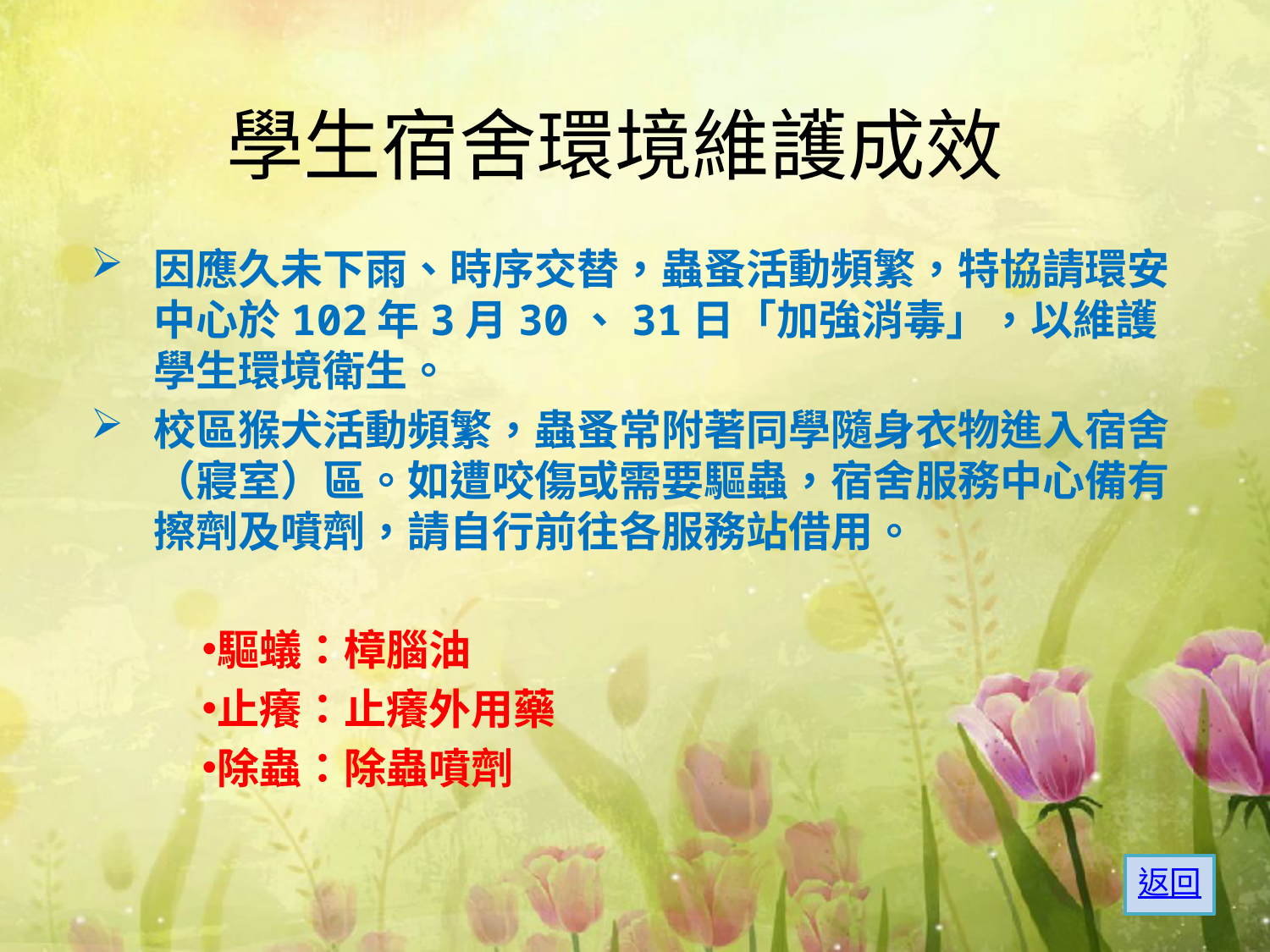

學生宿舍環境維護成效
因應久未下雨、時序交替，蟲蚤活動頻繁，特協請環安中心於102年3月30、31日「加強消毒」，以維護學生環境衛生。
校區猴犬活動頻繁，蟲蚤常附著同學隨身衣物進入宿舍（寢室）區。如遭咬傷或需要驅蟲，宿舍服務中心備有擦劑及噴劑，請自行前往各服務站借用。

驅蟻：樟腦油
止癢：止癢外用藥
除蟲：除蟲噴劑
返回